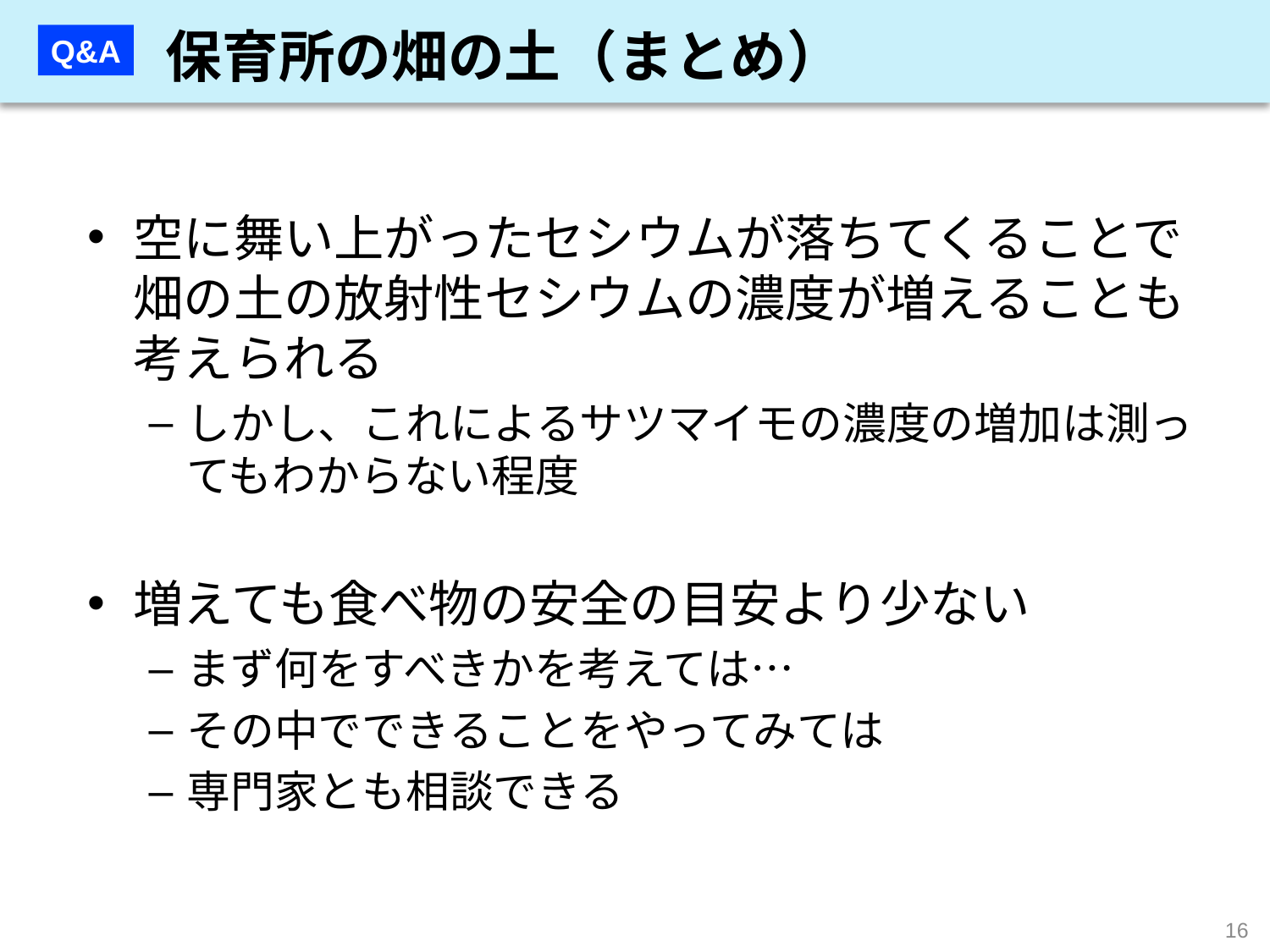

保育所の畑の土（まとめ）
Q&A
空に舞い上がったセシウムが落ちてくることで畑の土の放射性セシウムの濃度が増えることも考えられる
しかし、これによるサツマイモの濃度の増加は測ってもわからない程度

増えても食べ物の安全の目安より少ない
まず何をすべきかを考えては…
その中でできることをやってみては
専門家とも相談できる
16